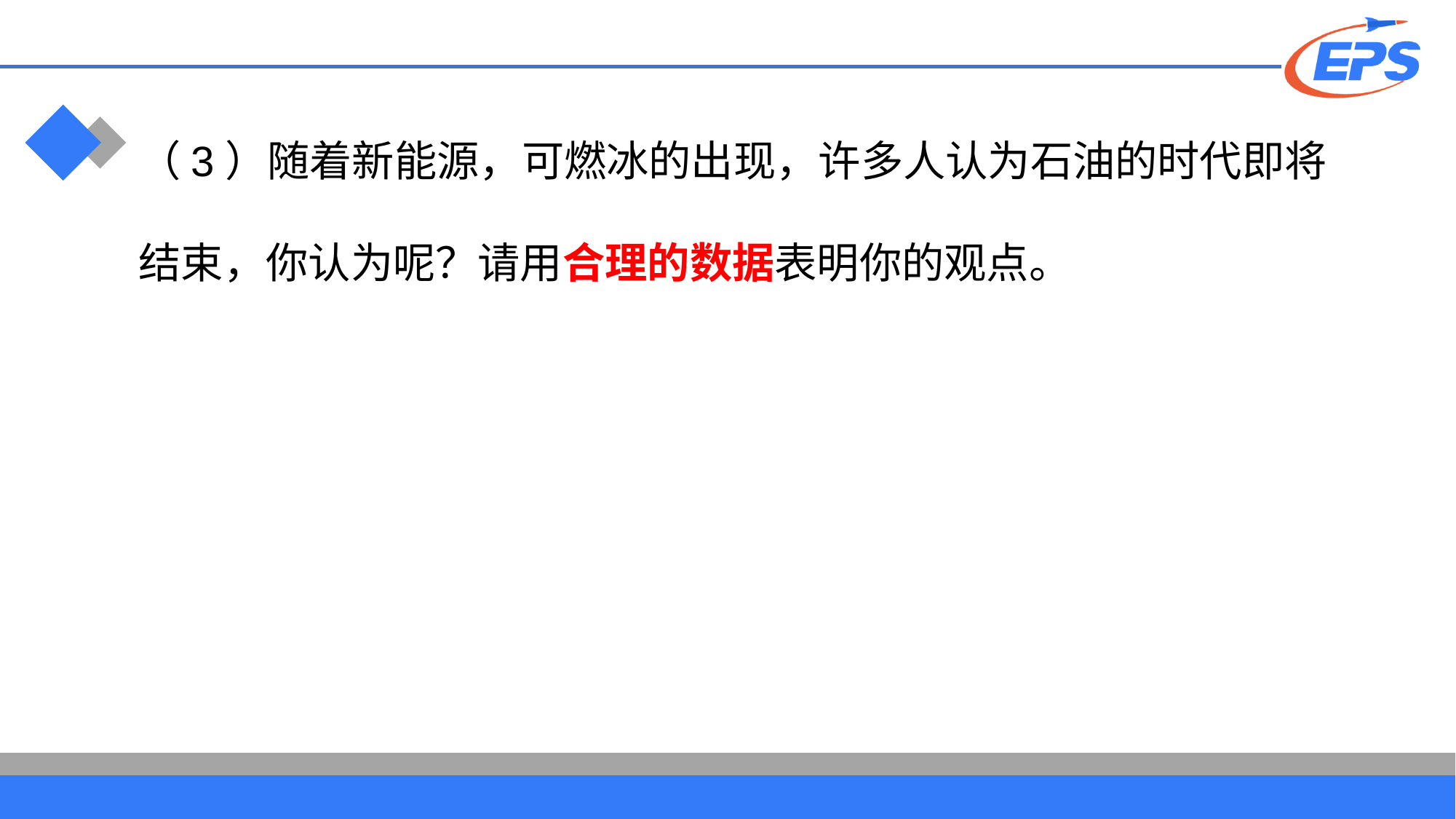

（3）随着新能源，可燃冰的出现，许多人认为石油的时代即将结束，你认为呢？请用合理的数据表明你的观点。